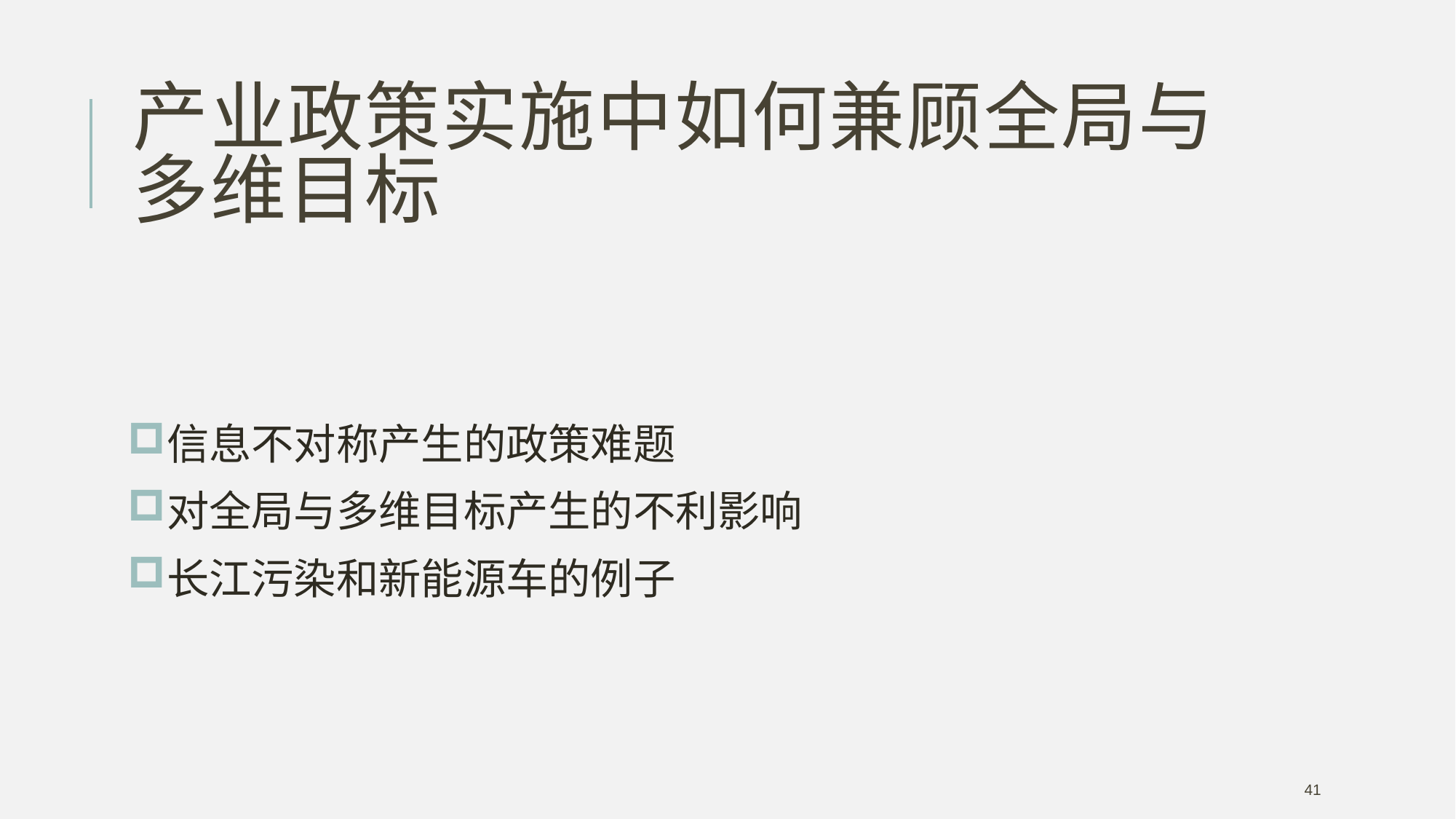

# 产业政策实施中如何兼顾全局与多维目标
信息不对称产生的政策难题
对全局与多维目标产生的不利影响
长江污染和新能源车的例子
41